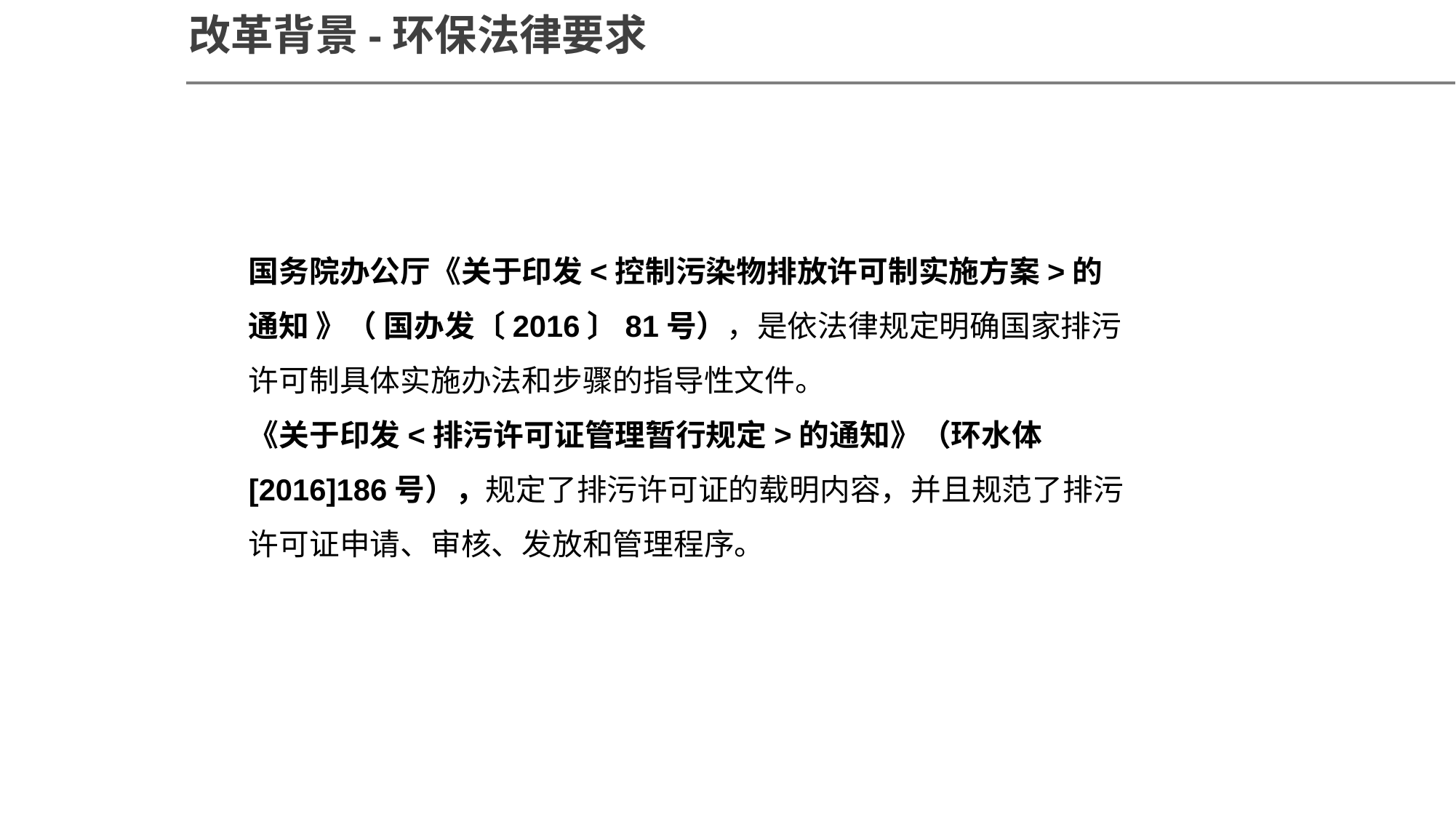

改革背景-环保法律要求
国务院办公厅《关于印发<控制污染物排放许可制实施方案>的通知 》（ 国办发〔2016〕81号），是依法律规定明确国家排污许可制具体实施办法和步骤的指导性文件。
《关于印发<排污许可证管理暂行规定>的通知》（环水体[2016]186号），规定了排污许可证的载明内容，并且规范了排污许可证申请、审核、发放和管理程序。